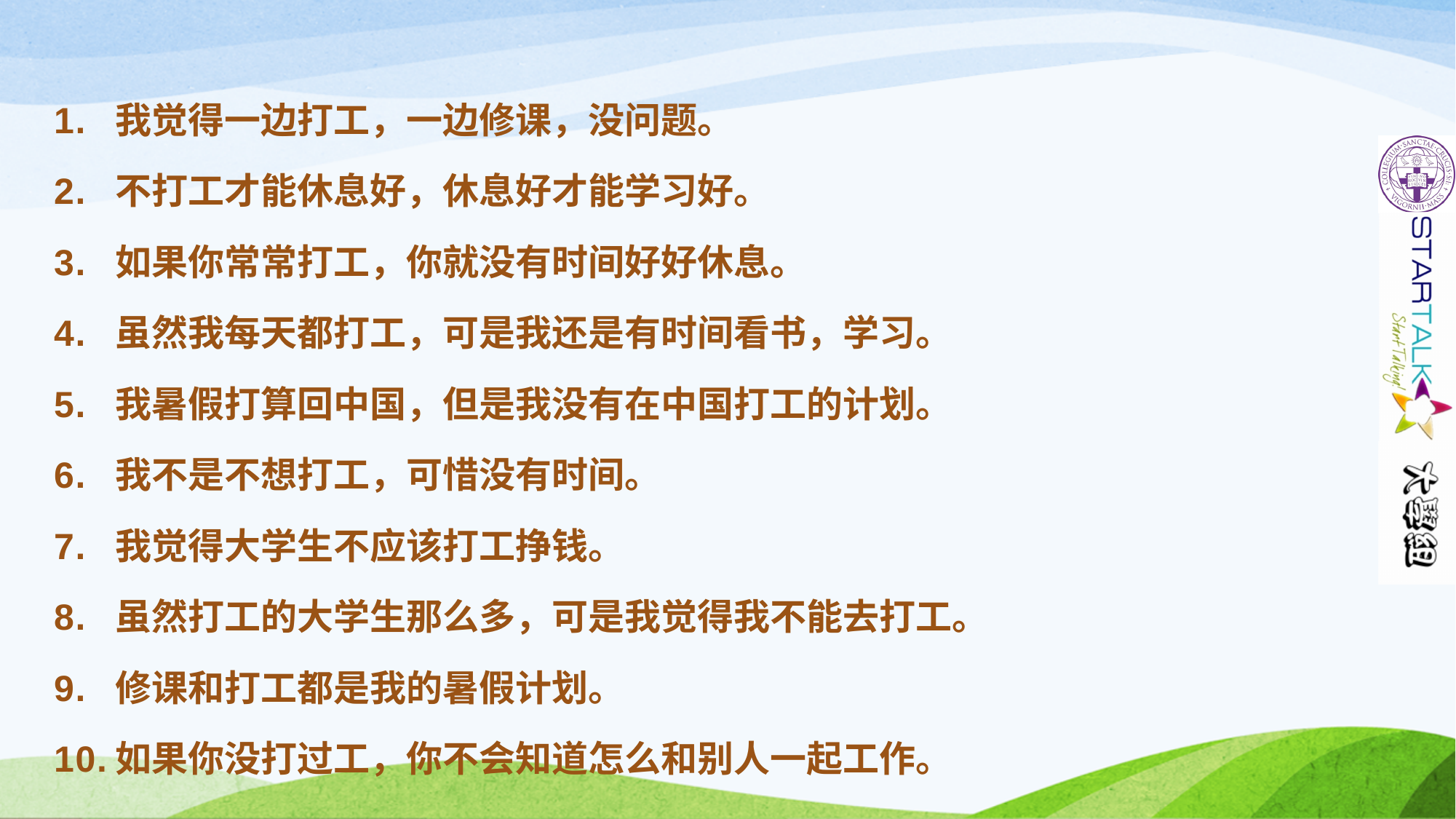

我觉得一边打工，一边修课，没问题。
不打工才能休息好，休息好才能学习好。
如果你常常打工，你就没有时间好好休息。
虽然我每天都打工，可是我还是有时间看书，学习。
我暑假打算回中国，但是我没有在中国打工的计划。
我不是不想打工，可惜没有时间。
我觉得大学生不应该打工挣钱。
虽然打工的大学生那么多，可是我觉得我不能去打工。
修课和打工都是我的暑假计划。
如果你没打过工，你不会知道怎么和别人一起工作。